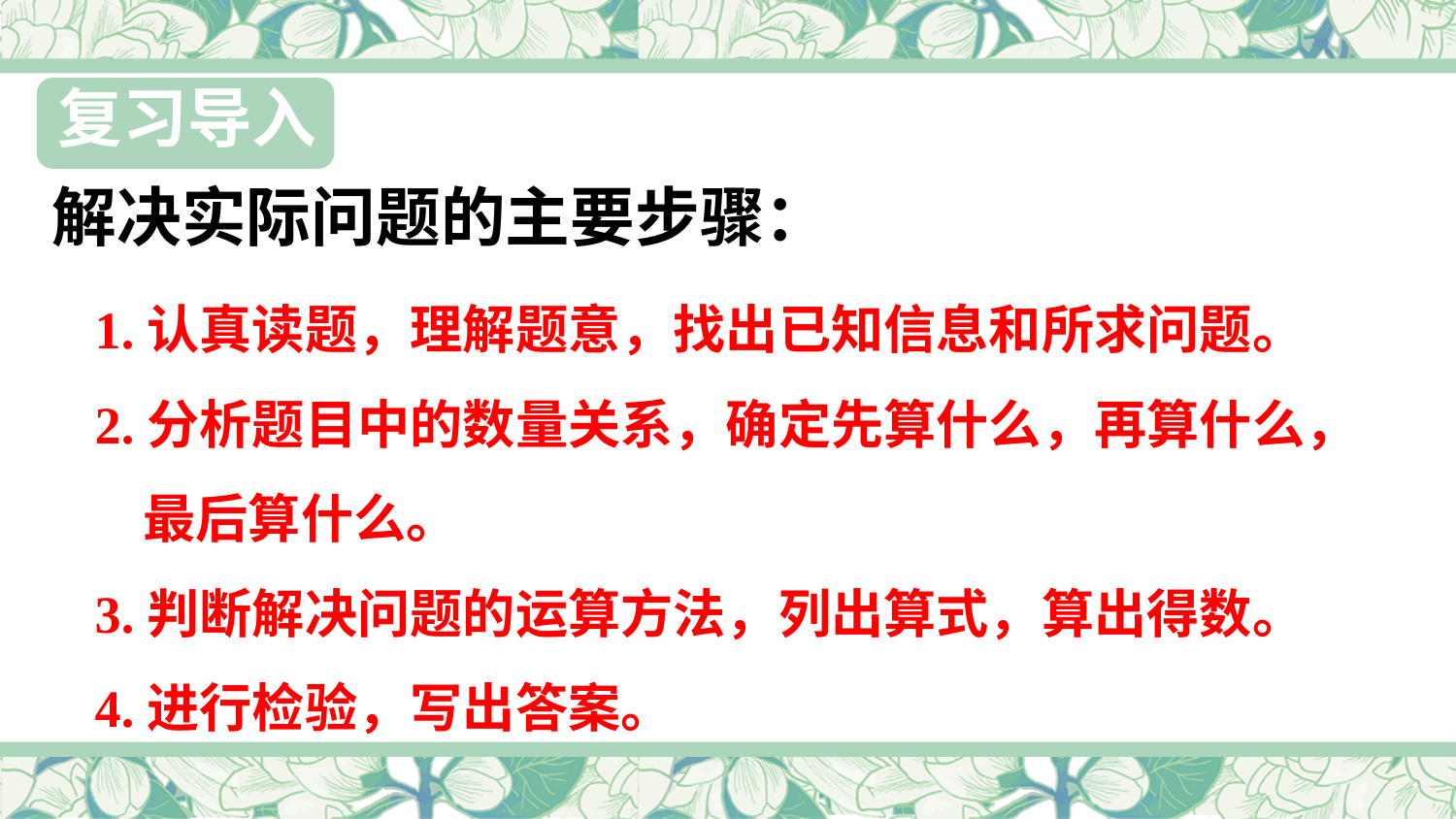

复习导入

解决实际问题的主要步骤：
1.认真读题，理解题意，找出已知信息和所求问题。
2.分析题目中的数量关系，确定先算什么，再算什么，
   最后算什么。
3.判断解决问题的运算方法，列出算式，算出得数。
4.进行检验，写出答案。